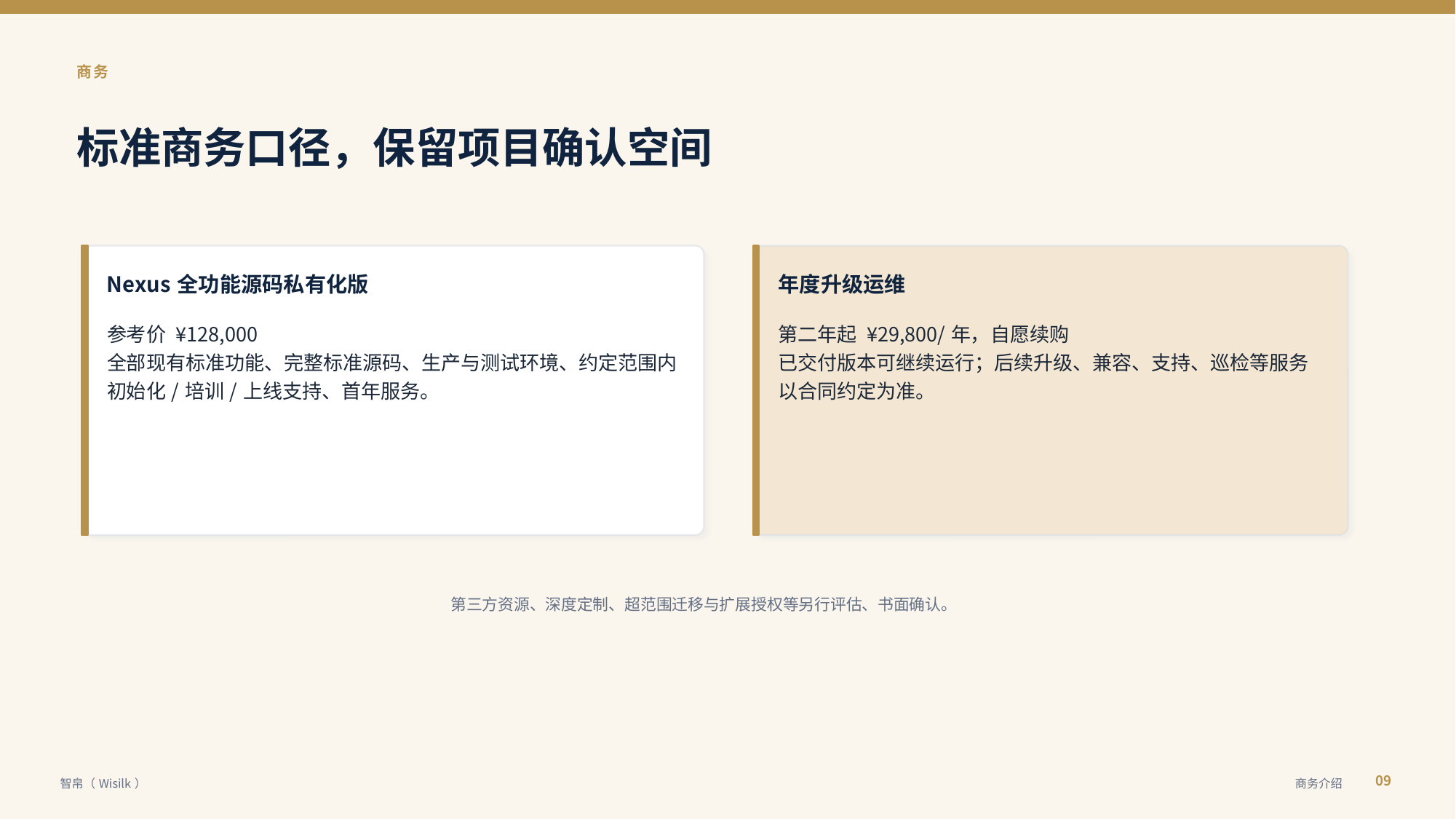

商务
标准商务口径，保留项目确认空间

Nexus全功能源码私有化版
年度升级运维
参考价 ¥128,000
全部现有标准功能、完整标准源码、生产与测试环境、约定范围内初始化/培训/上线支持、首年服务。
第二年起 ¥29,800/年，自愿续购
已交付版本可继续运行；后续升级、兼容、支持、巡检等服务以合同约定为准。
第三方资源、深度定制、超范围迁移与扩展授权等另行评估、书面确认。
09
智帛（Wisilk）
商务介绍